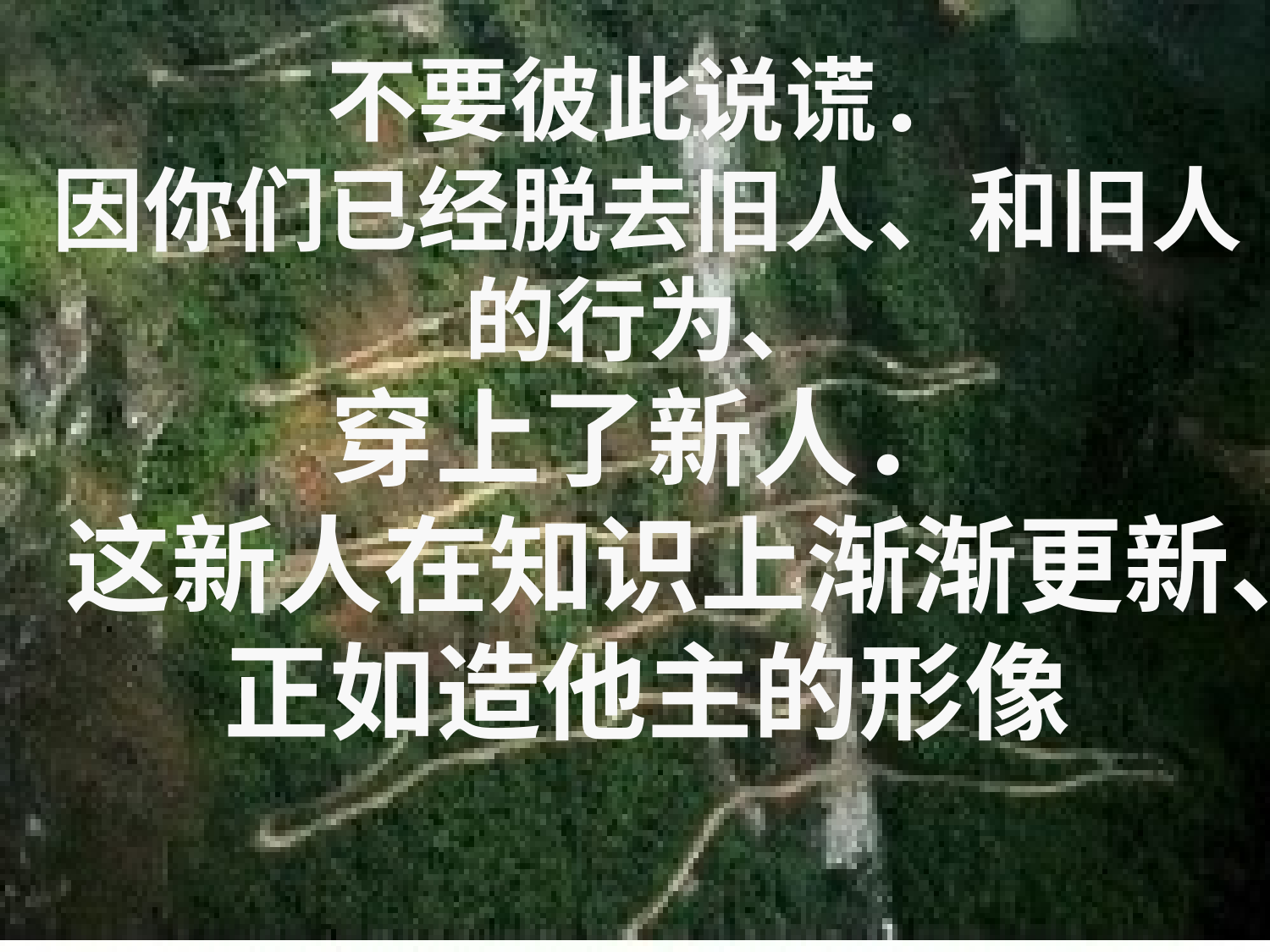

不要彼此说谎．
因你们已经脱去旧人、和旧人的行为、
穿上了新人．
这新人在知识上渐渐更新、
正如造他主的形像